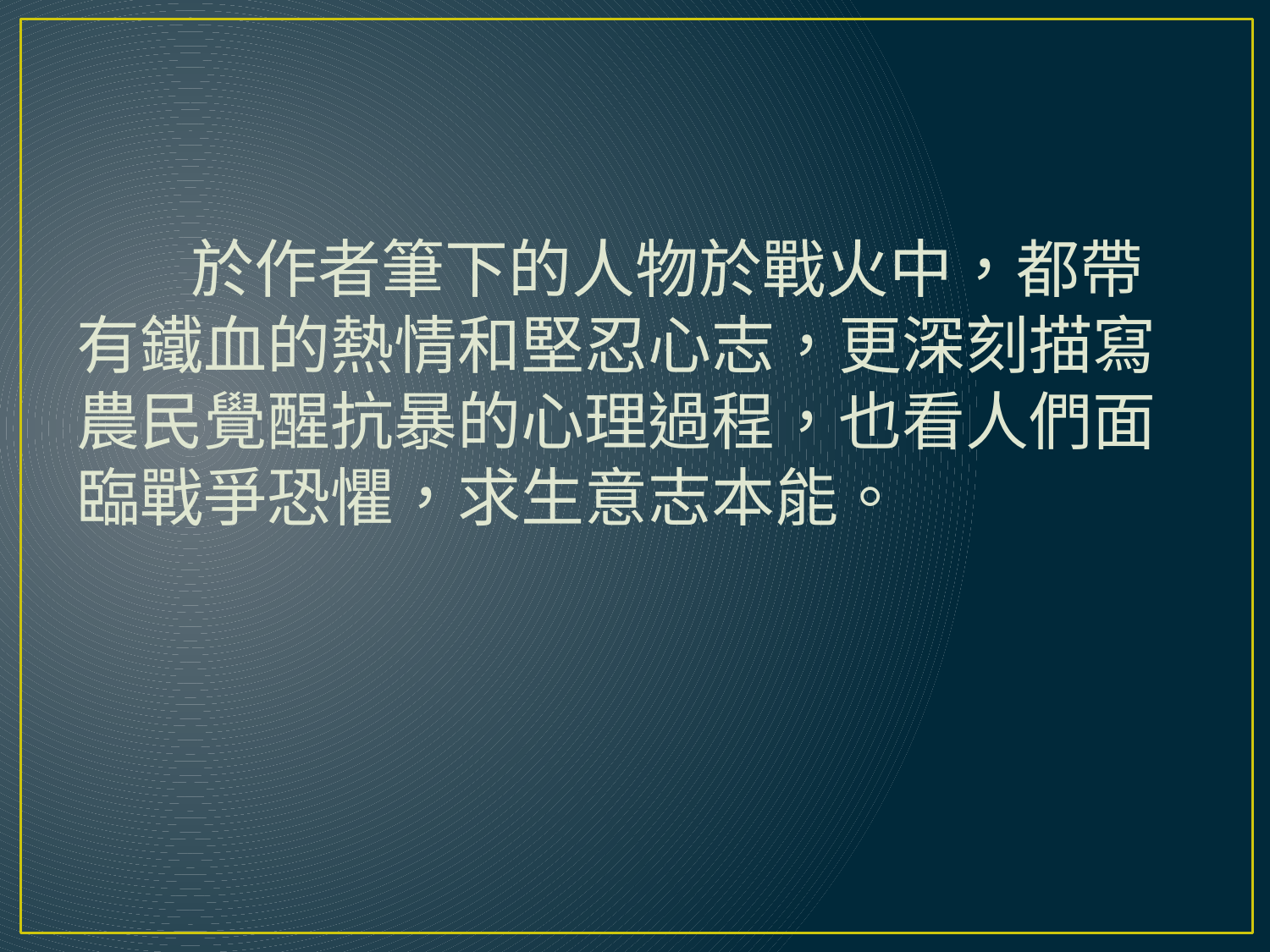

#
       於作者筆下的人物於戰火中，都帶有鐵血的熱情和堅忍心志，更深刻描寫農民覺醒抗暴的心理過程，也看人們面臨戰爭恐懼，求生意志本能。